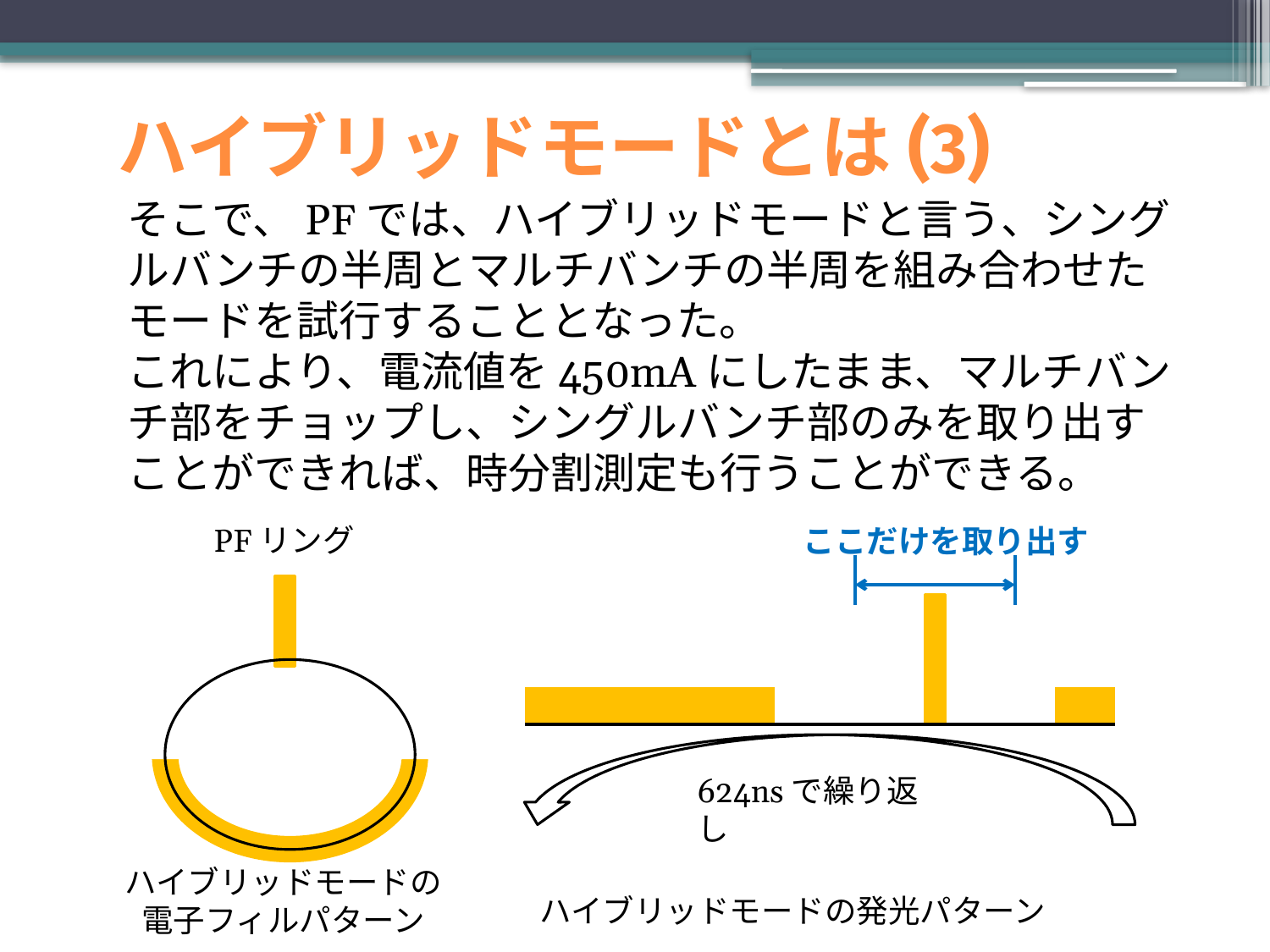

ハイブリッドモードとは(3)
そこで、PFでは、ハイブリッドモードと言う、シングルバンチの半周とマルチバンチの半周を組み合わせたモードを試行することとなった。
これにより、電流値を450mAにしたまま、マルチバンチ部をチョップし、シングルバンチ部のみを取り出すことができれば、時分割測定も行うことができる。

PFリング
ここだけを取り出す

624nsで繰り返し
ハイブリッドモードの
電子フィルパターン
ハイブリッドモードの発光パターン